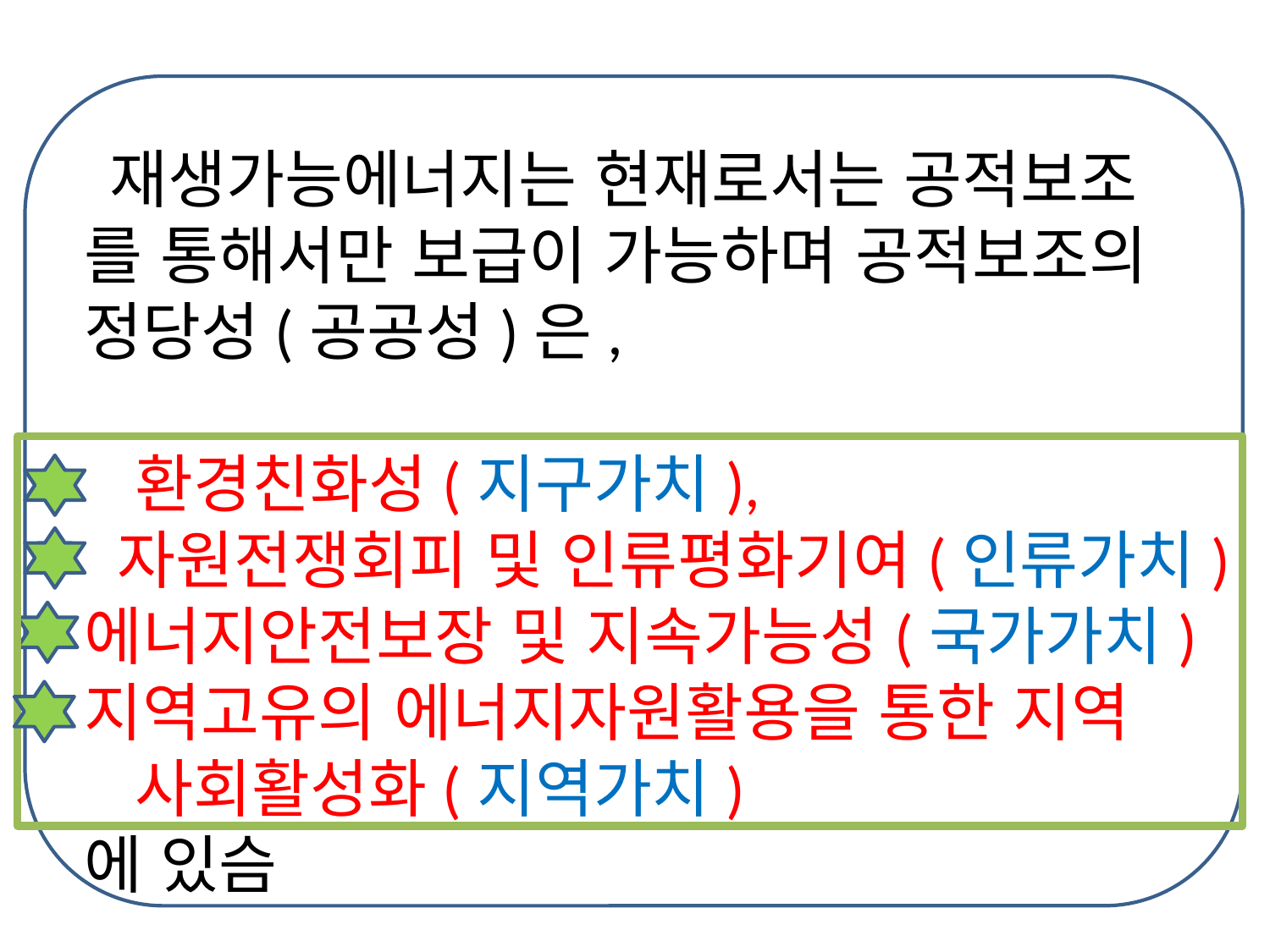

재생가능에너지는 현재로서는 공적보조
를 통해서만 보급이 가능하며 공적보조의
정당성(공공성)은,

  환경친화성(지구가치),
 자원전쟁회피 및 인류평화기여(인류가치)
에너지안전보장 및 지속가능성(국가가치)
지역고유의 에너지자원활용을 통한 지역
  사회활성화(지역가치)
에 있슴